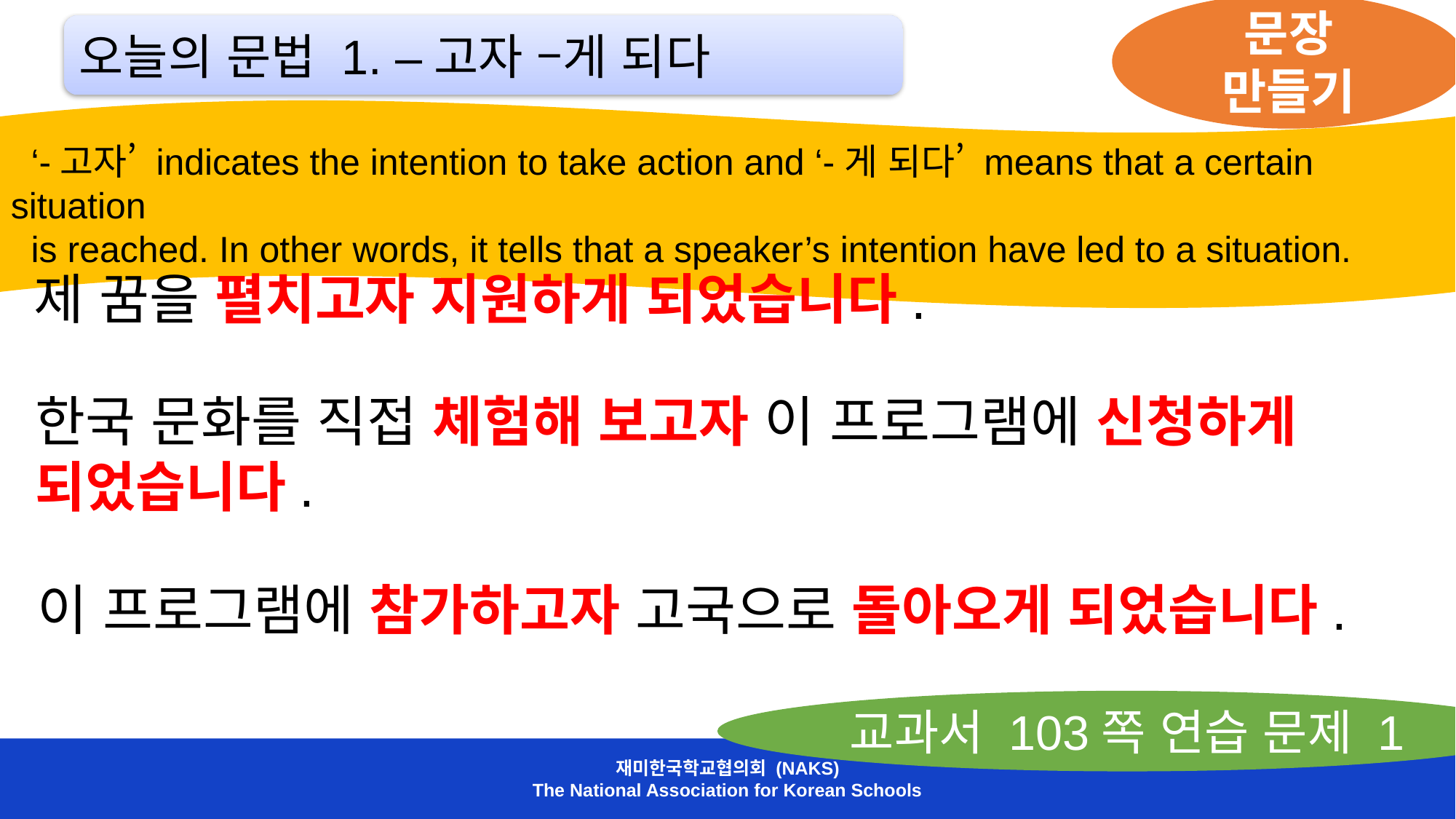

문장 만들기
오늘의 문법 1. –고자 –게 되다
  ‘-고자’ indicates the intention to take action and ‘-게 되다’ means that a certain situation
  is reached. In other words, it tells that a speaker’s intention have led to a situation.
제 꿈을 펼치고자 지원하게 되었습니다.
한국 문화를 직접 체험해 보고자 이 프로그램에 신청하게 되었습니다.
이 프로그램에 참가하고자 고국으로 돌아오게 되었습니다.
교과서 103쪽 연습 문제 1
재미한국학교협의회 (NAKS)
The National Association for Korean Schools